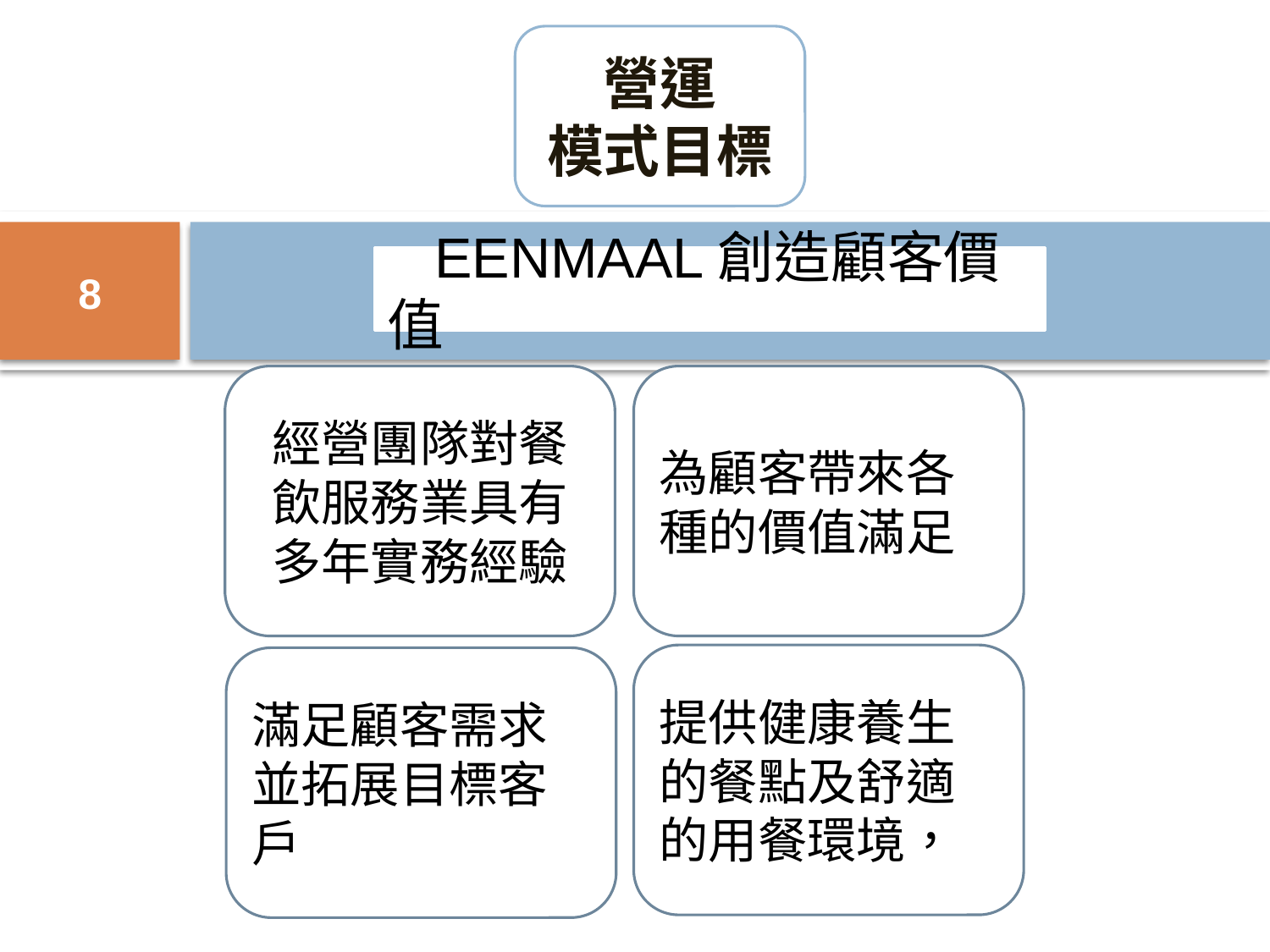

營運
模式目標
8
   EENMAAL創造顧客價值
經營團隊對餐飲服務業具有多年實務經驗
為顧客帶來各種的價值滿足
提供健康養生的餐點及舒適的用餐環境，
滿足顧客需求並拓展目標客戶